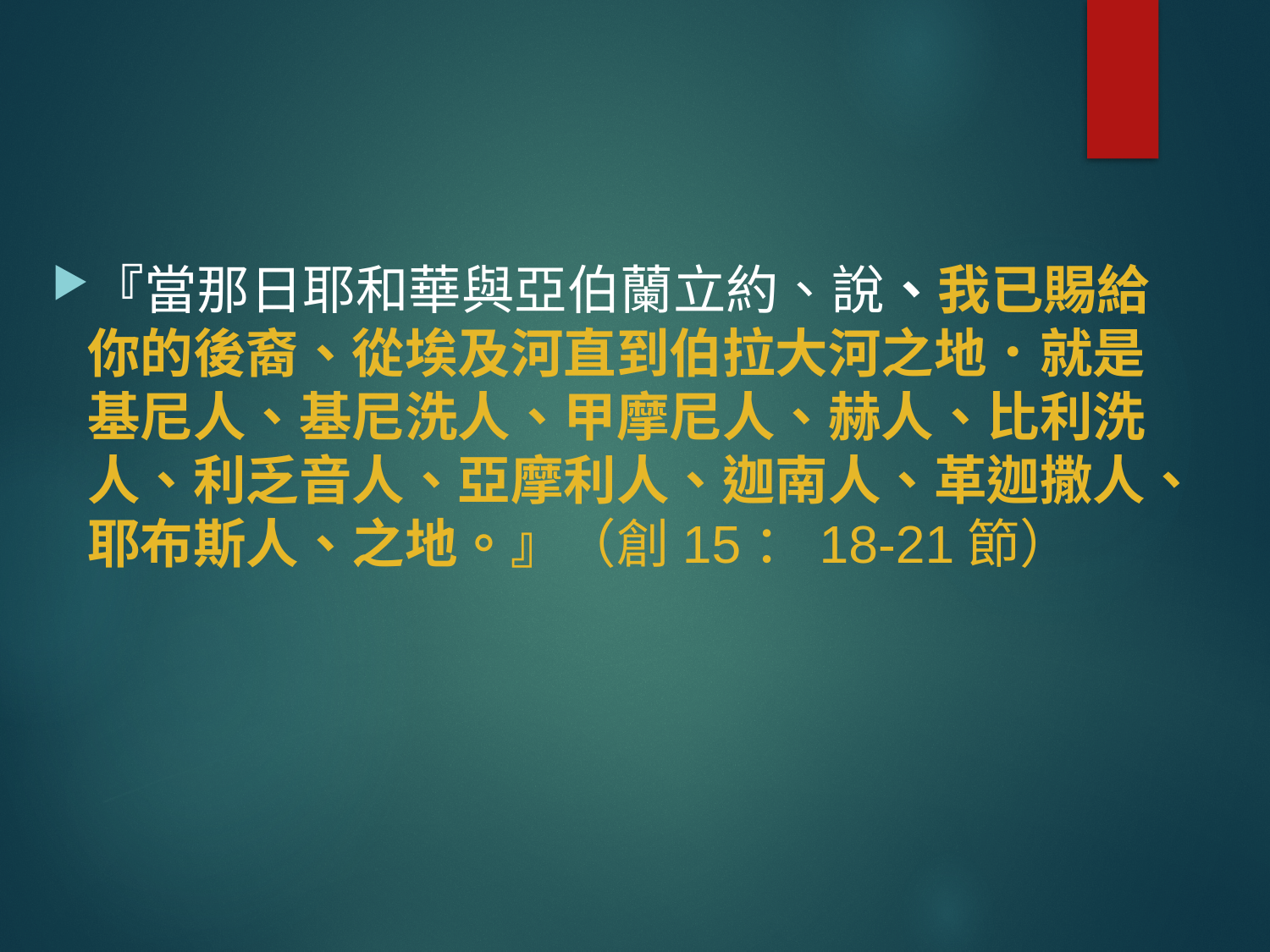

『當那日耶和華與亞伯蘭立約、說、我已賜給你的後裔、從埃及河直到伯拉大河之地．就是基尼人、基尼洗人、甲摩尼人、赫人、比利洗人、利乏音人、亞摩利人、迦南人、革迦撒人、耶布斯人、之地。』（創15：18-21節）